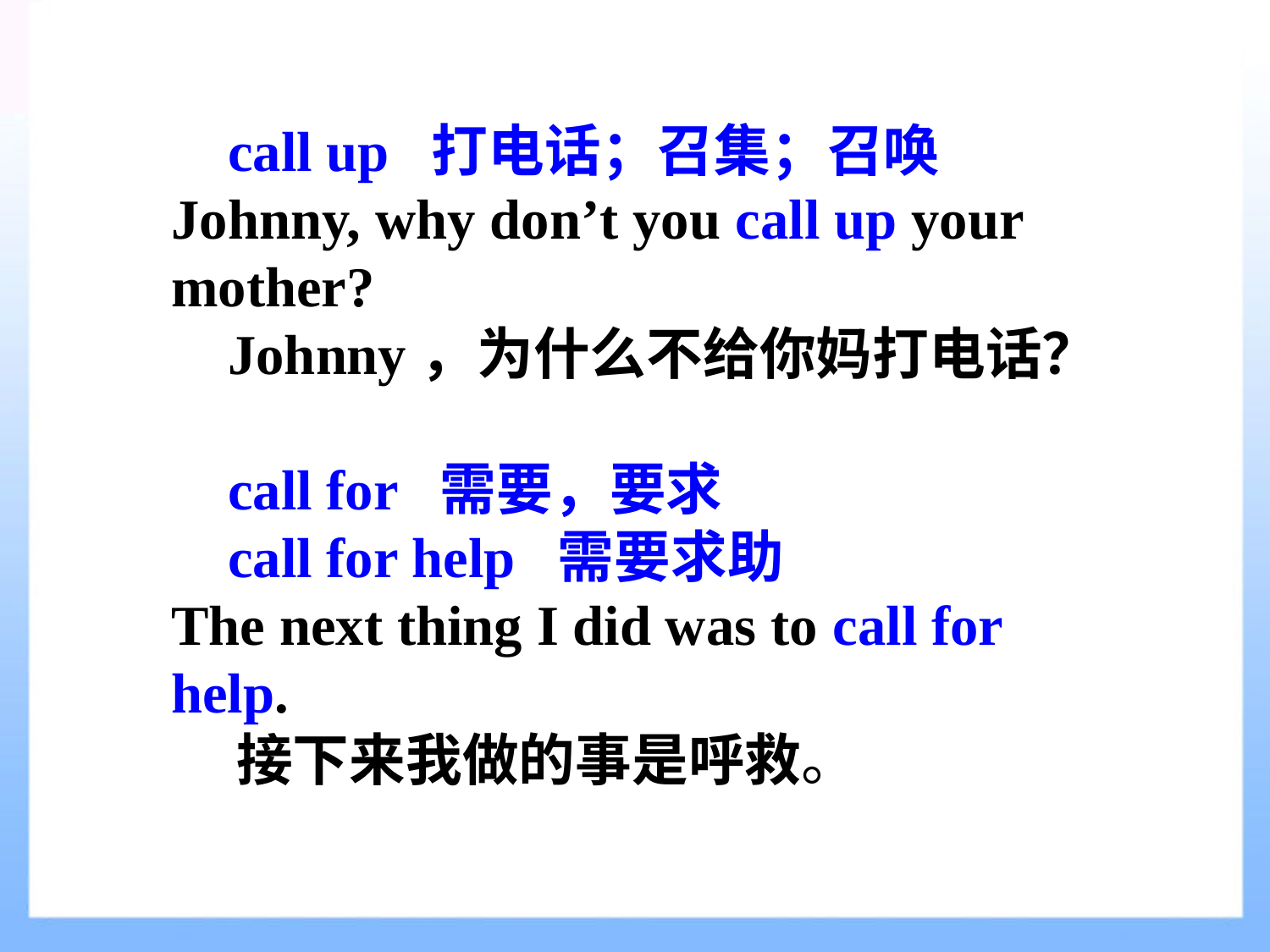

call up  打电话；召集；召唤
Johnny, why don’t you call up your mother?
    Johnny，为什么不给你妈打电话？

    call for  需要，要求
    call for help  需要求助
The next thing I did was to call for help.
    接下来我做的事是呼救。